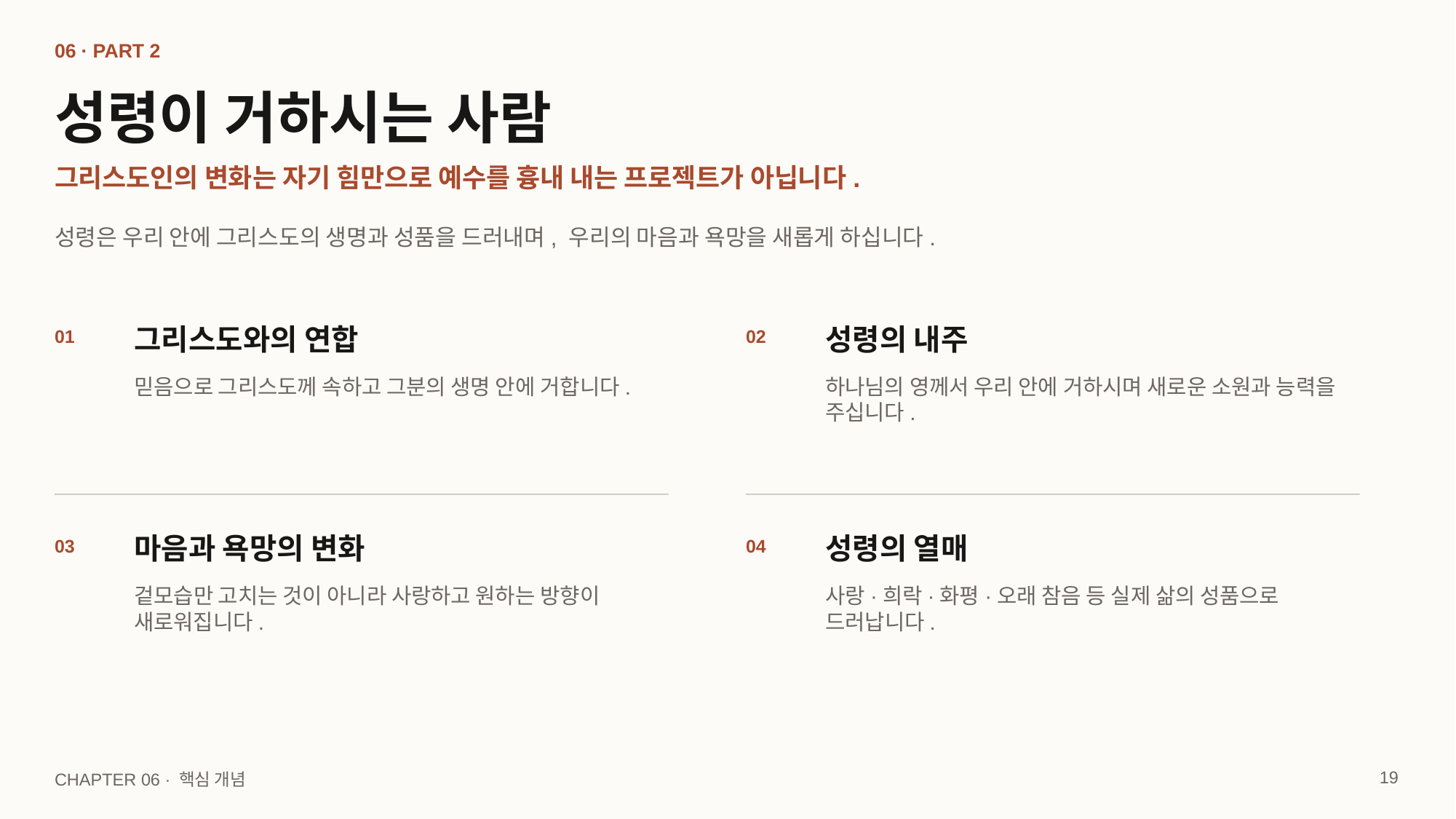

06 · PART 2
성령이 거하시는 사람
그리스도인의 변화는 자기 힘만으로 예수를 흉내 내는 프로젝트가 아닙니다.
성령은 우리 안에 그리스도의 생명과 성품을 드러내며, 우리의 마음과 욕망을 새롭게 하십니다.
그리스도와의 연합
성령의 내주
01
02
믿음으로 그리스도께 속하고 그분의 생명 안에 거합니다.
하나님의 영께서 우리 안에 거하시며 새로운 소원과 능력을 주십니다.

마음과 욕망의 변화
성령의 열매
03
04
겉모습만 고치는 것이 아니라 사랑하고 원하는 방향이 새로워집니다.
사랑·희락·화평·오래 참음 등 실제 삶의 성품으로 드러납니다.
19
CHAPTER 06 · 핵심 개념